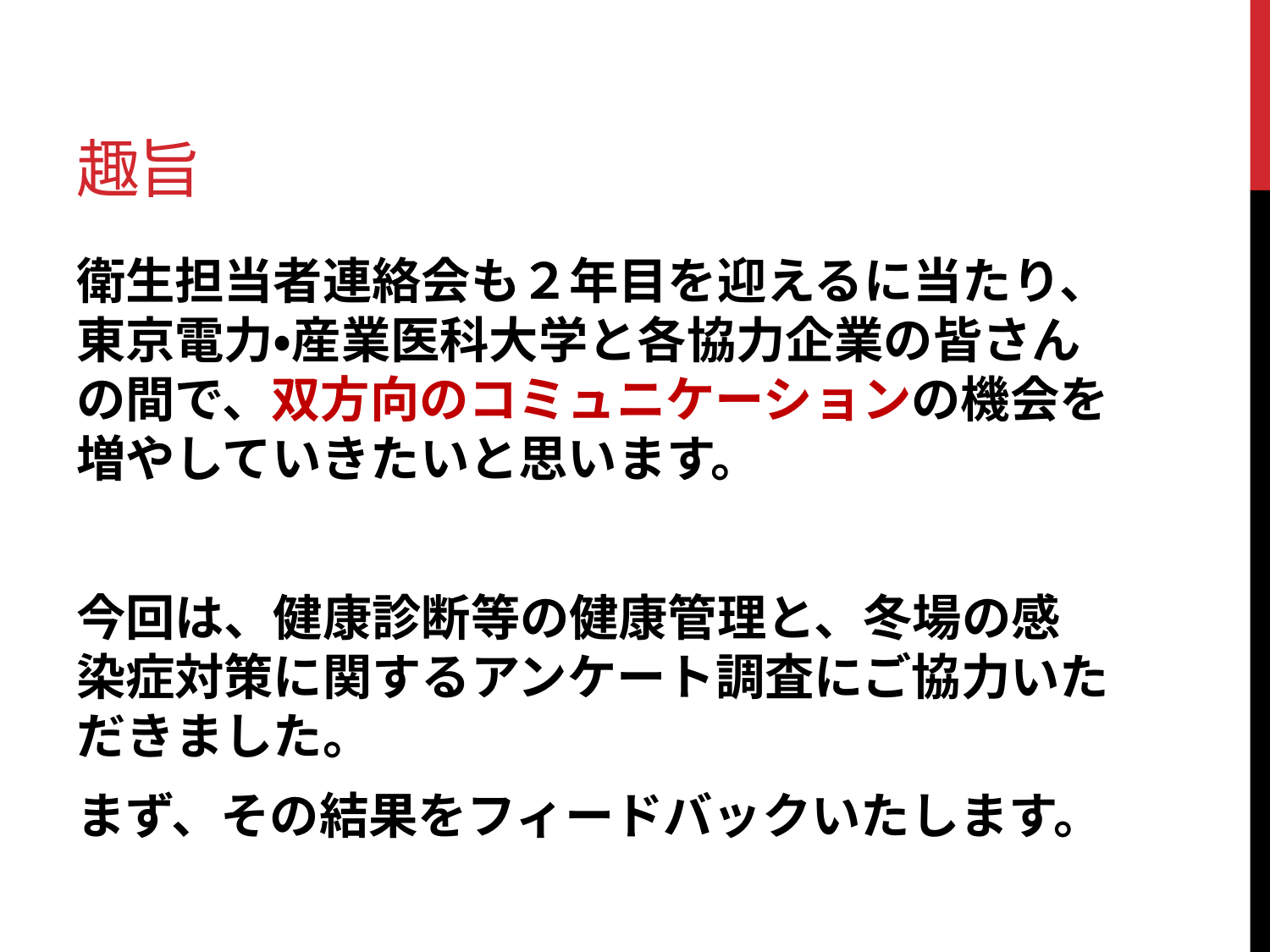

# 趣旨
衛生担当者連絡会も２年目を迎えるに当たり、東京電力・産業医科大学と各協力企業の皆さんの間で、双方向のコミュニケーションの機会を増やしていきたいと思います。

今回は、健康診断等の健康管理と、冬場の感染症対策に関するアンケート調査にご協力いただきました。
まず、その結果をフィードバックいたします。